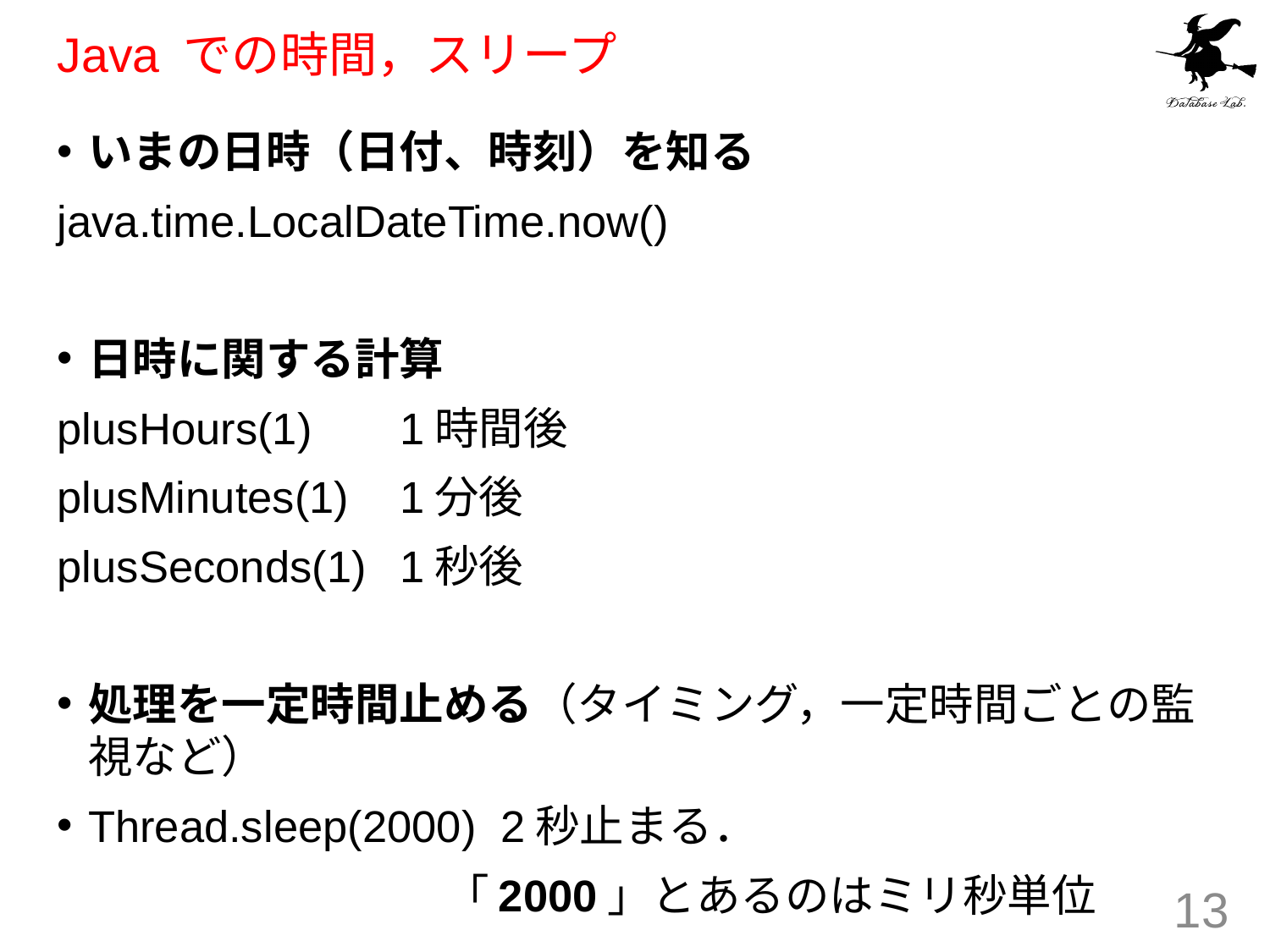

# Java での時間，スリープ
いまの日時（日付、時刻）を知る
java.time.LocalDateTime.now()

日時に関する計算
plusHours(1)	1時間後
plusMinutes(1)	1分後
plusSeconds(1)	1秒後

処理を一定時間止める（タイミング，一定時間ごとの監視など）
Thread.sleep(2000)  2秒止まる．
			　「2000」とあるのはミリ秒単位
13